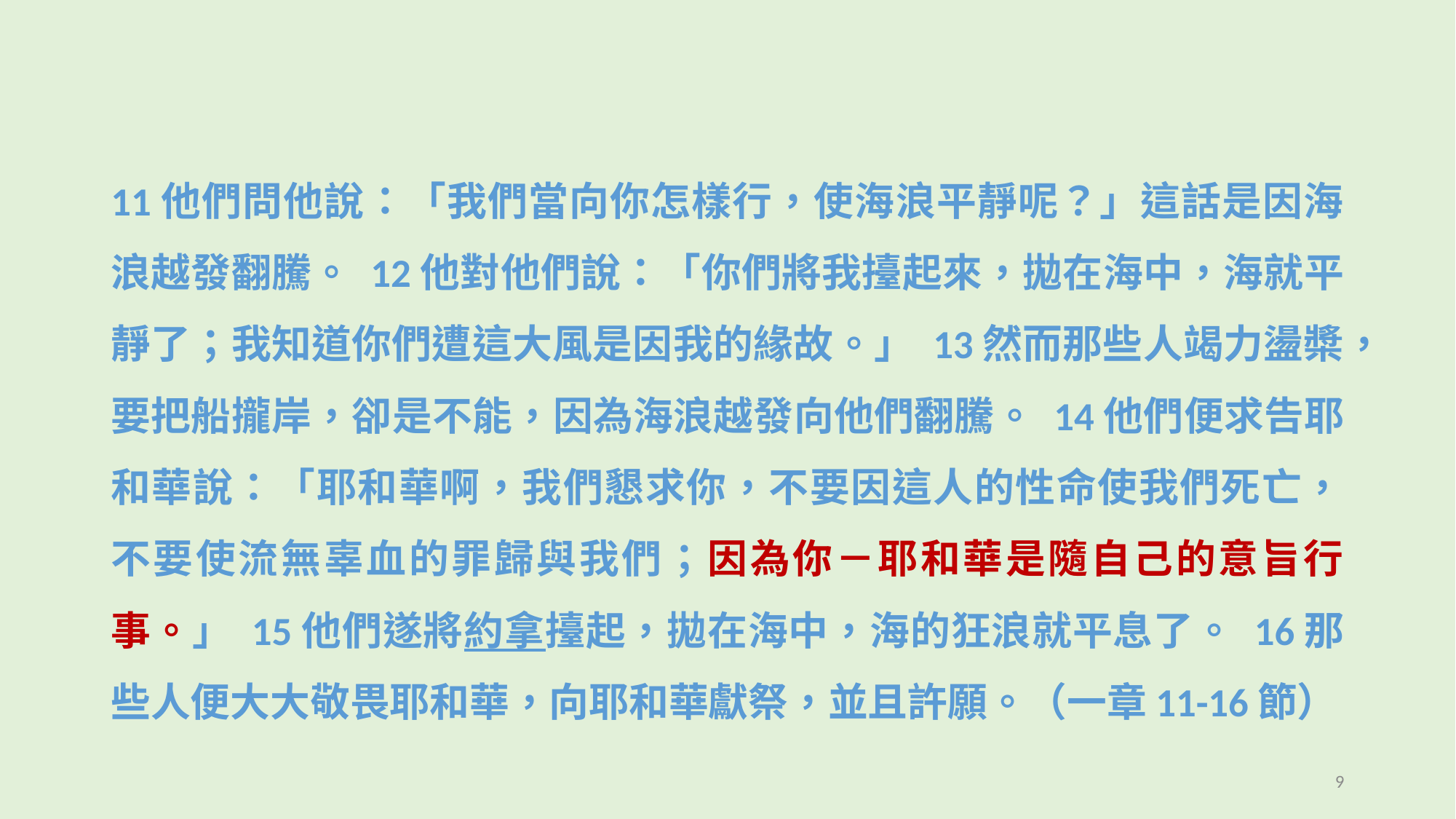

11他們問他說：「我們當向你怎樣行，使海浪平靜呢？」這話是因海浪越發翻騰。 12他對他們說：「你們將我擡起來，拋在海中，海就平靜了；我知道你們遭這大風是因我的緣故。」 13然而那些人竭力盪槳，要把船攏岸，卻是不能，因為海浪越發向他們翻騰。 14他們便求告耶和華說：「耶和華啊，我們懇求你，不要因這人的性命使我們死亡，不要使流無辜血的罪歸與我們；因為你－耶和華是隨自己的意旨行事。」 15他們遂將約拿擡起，拋在海中，海的狂浪就平息了。 16那些人便大大敬畏耶和華，向耶和華獻祭，並且許願。（一章11-16節）

9